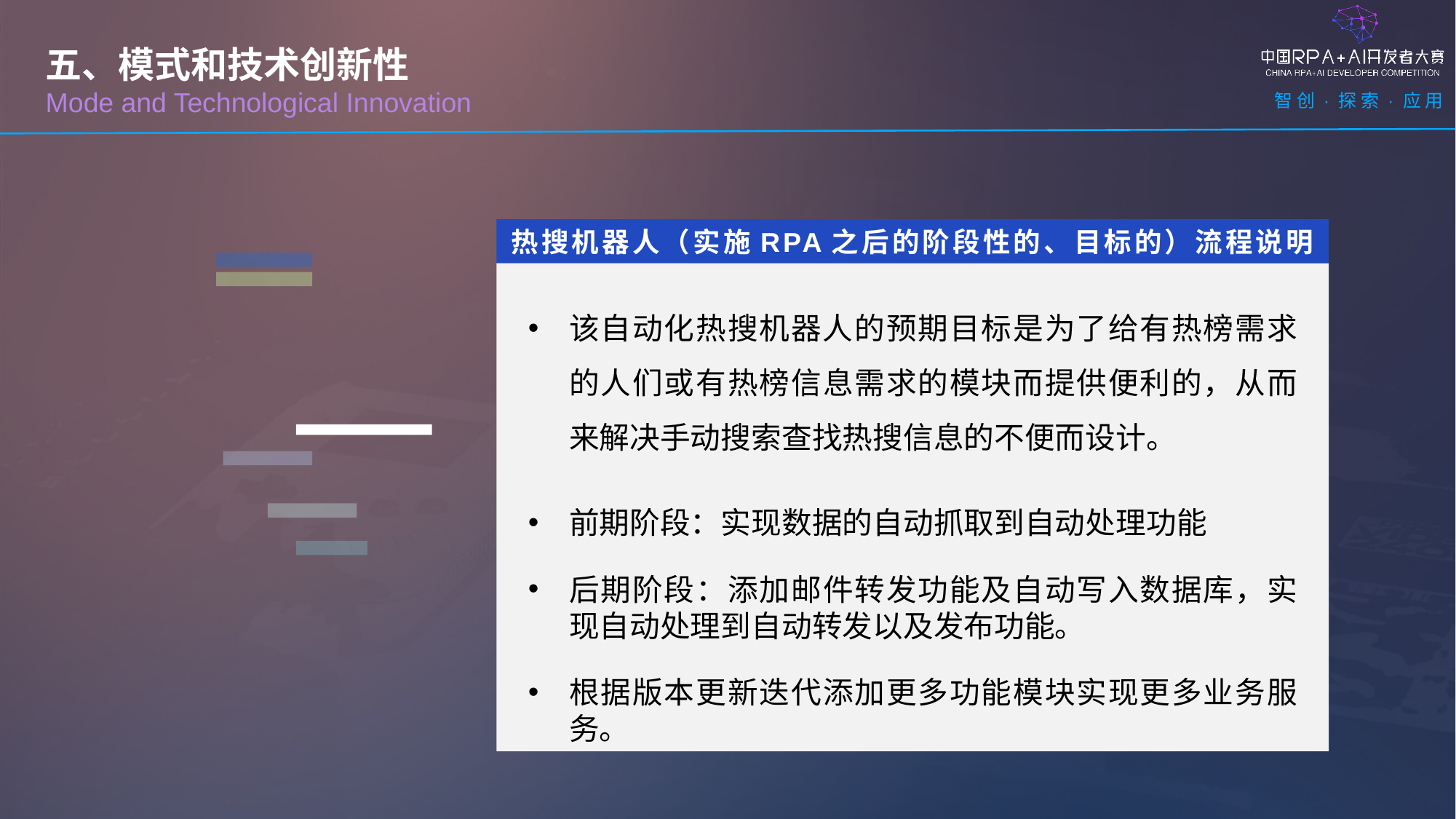

五、模式和技术创新性
Mode and Technological Innovation
热搜机器人（实施RPA之后的阶段性的、目标的）流程说明

该自动化热搜机器人的预期目标是为了给有热榜需求的人们或有热榜信息需求的模块而提供便利的，从而来解决手动搜索查找热搜信息的不便而设计。
前期阶段：实现数据的自动抓取到自动处理功能
后期阶段：添加邮件转发功能及自动写入数据库，实现自动处理到自动转发以及发布功能。
根据版本更新迭代添加更多功能模块实现更多业务服务。